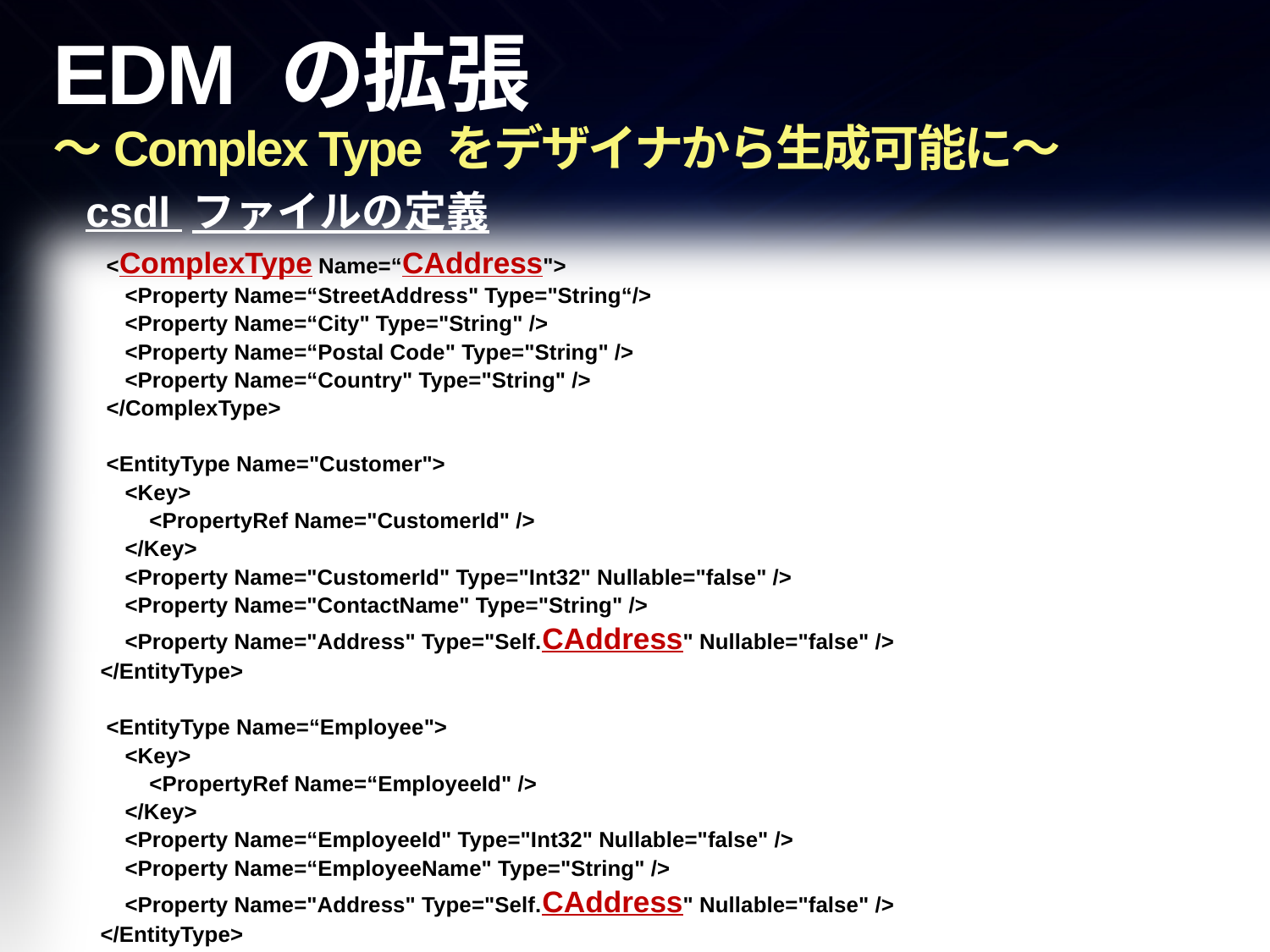

# EDM の拡張 ～Complex Type をデザイナから生成可能に～
csdl ファイルの定義
 <ComplexType Name=“CAddress">
    <Property Name=“StreetAddress" Type="String“/>
    <Property Name=“City" Type="String" />
    <Property Name=“Postal Code" Type="String" />
    <Property Name=“Country" Type="String" />
 </ComplexType>

 <EntityType Name="Customer">
    <Key>
        <PropertyRef Name="CustomerId" />
    </Key>
    <Property Name="CustomerId" Type="Int32" Nullable="false" />
    <Property Name="ContactName" Type="String" />
    <Property Name="Address" Type="Self.CAddress" Nullable="false" />
</EntityType>

 <EntityType Name=“Employee">
    <Key>
        <PropertyRef Name=“EmployeeId" />
    </Key>
    <Property Name=“EmployeeId" Type="Int32" Nullable="false" />
    <Property Name=“EmployeeName" Type="String" />
    <Property Name="Address" Type="Self.CAddress" Nullable="false" />
</EntityType>